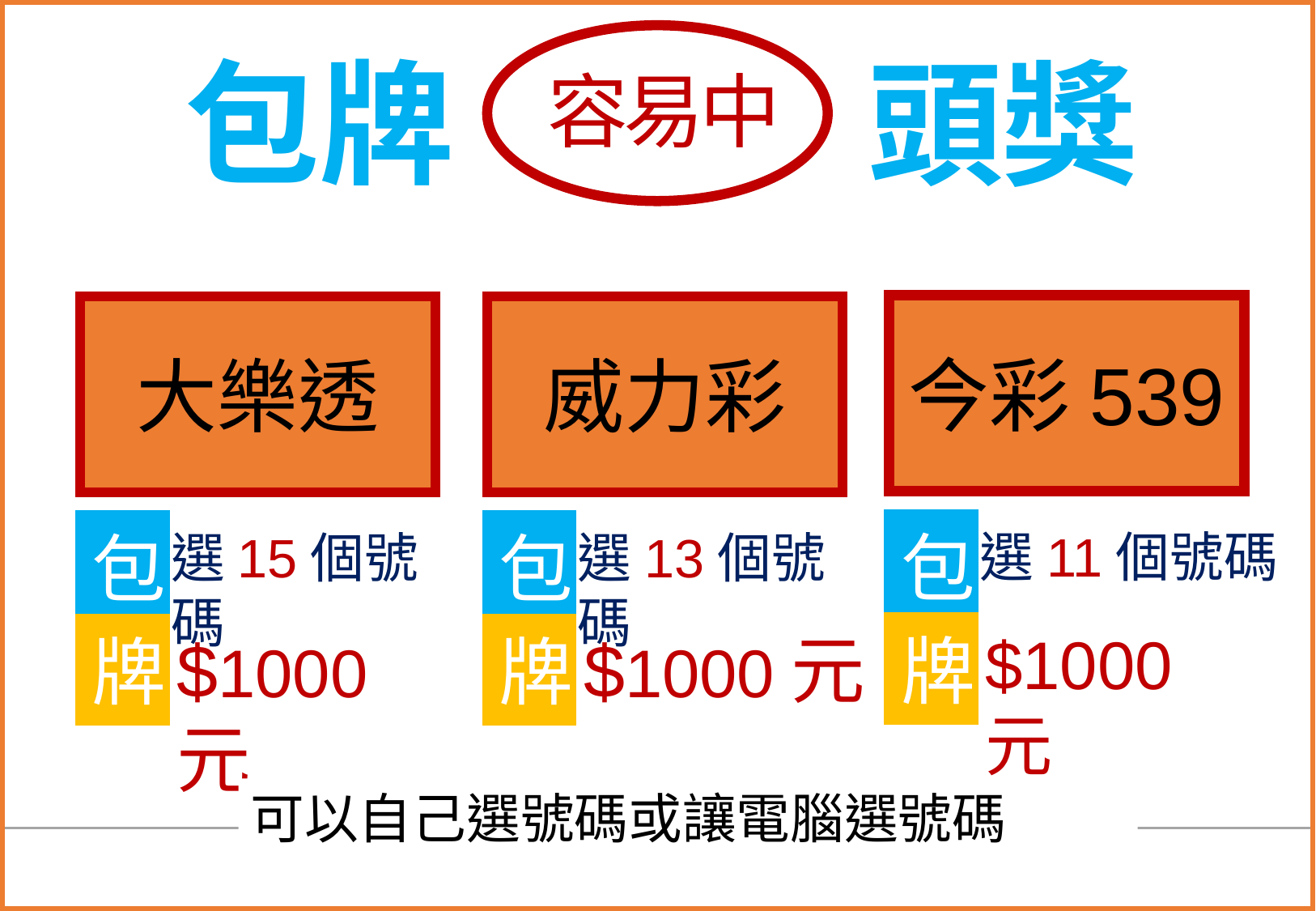

包牌
頭獎
容易中
今彩539
包
選11個號碼
$1000元
牌
大樂透
包
選15個號碼
$1000元
牌
威力彩
包
選13個號碼
$1000元
牌
可以自己選號碼或讓電腦選號碼